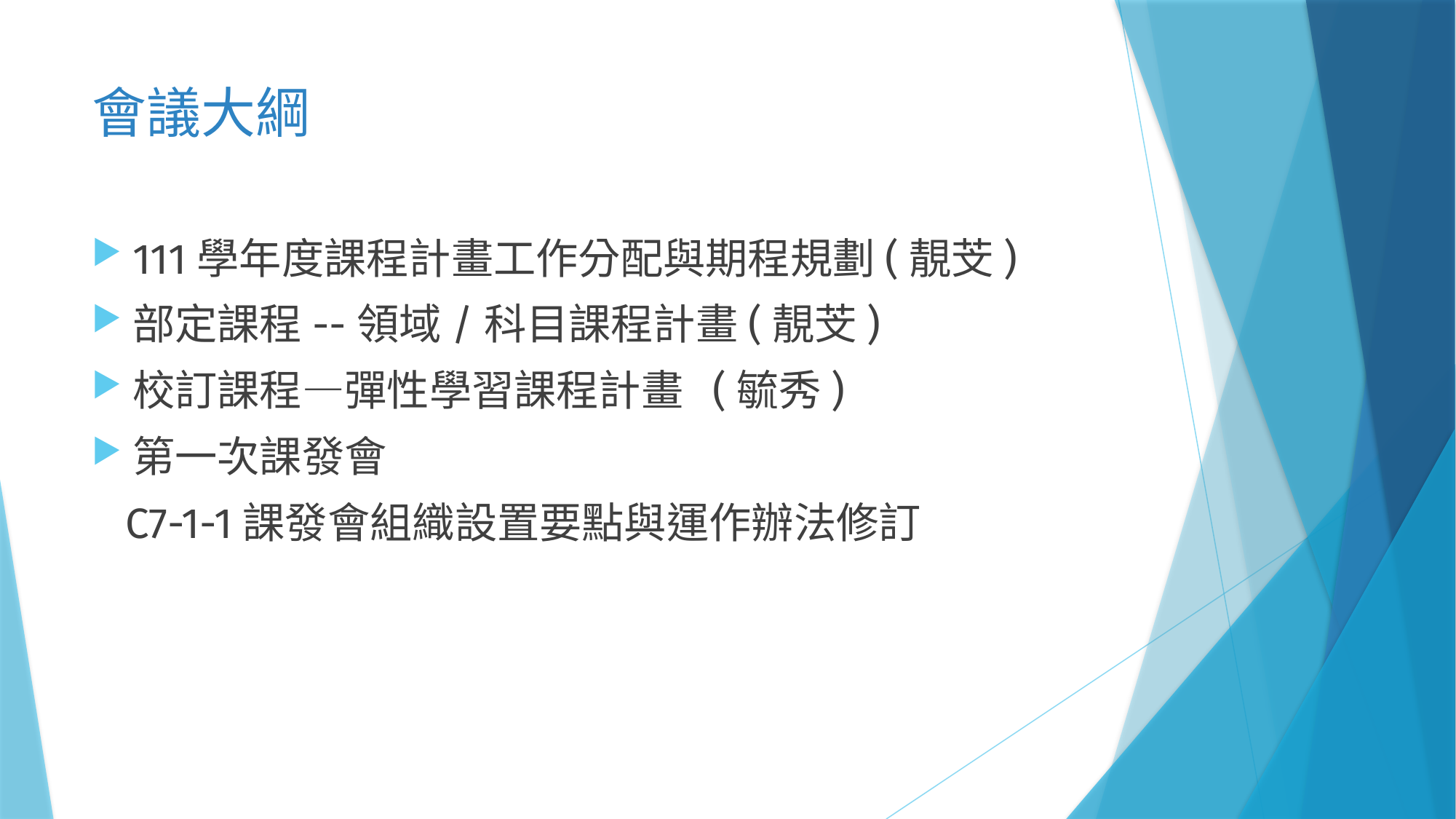

# 會議大綱
111學年度課程計畫工作分配與期程規劃(靚芠)
部定課程--領域/科目課程計畫(靚芠)
校訂課程—彈性學習課程計畫  (毓秀)
第一次課發會
   C7-1-1課發會組織設置要點與運作辦法修訂